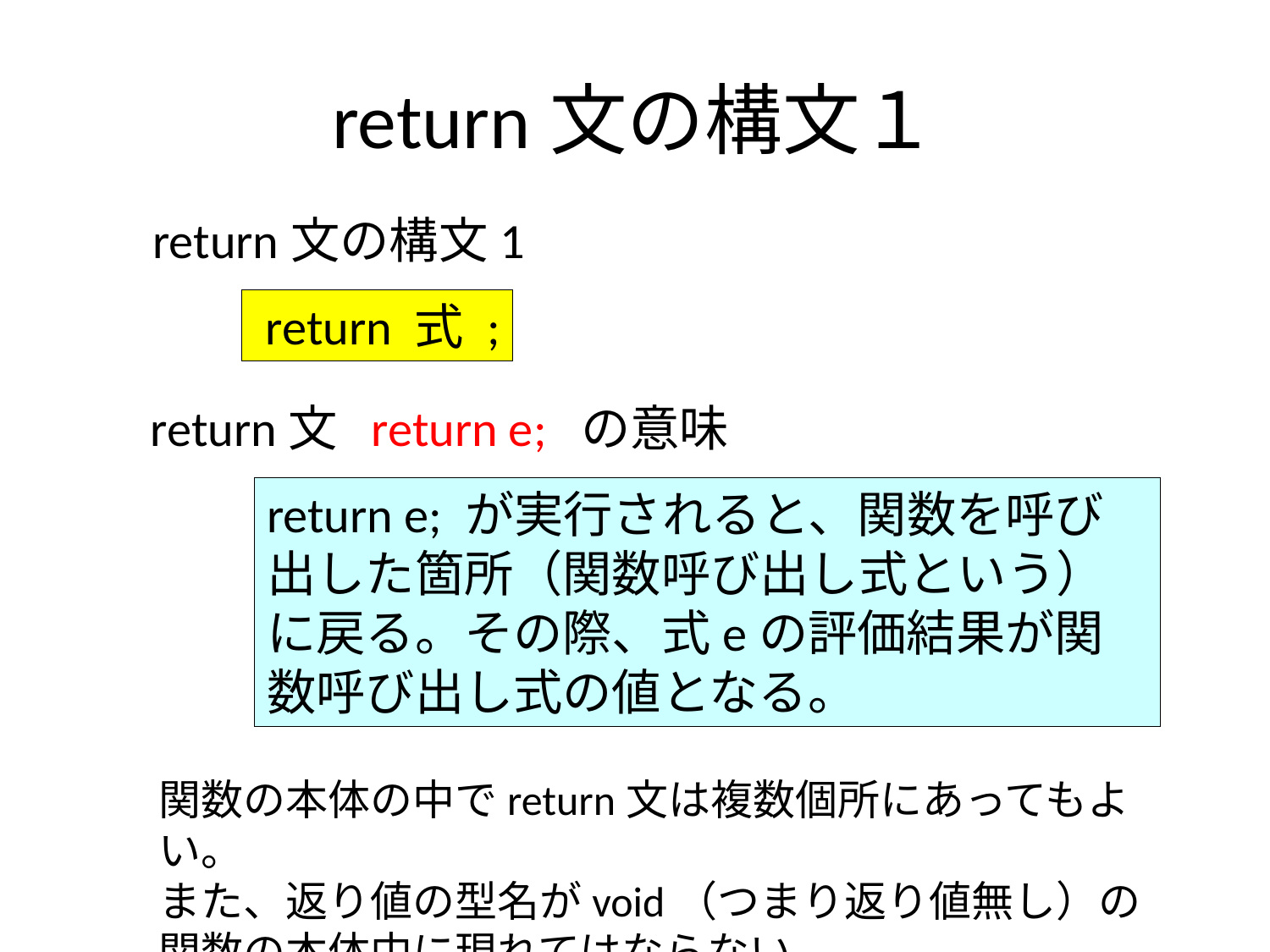

# return文の構文１
return文の構文1
 return 式 ;
return文  return e;  の意味
return e; が実行されると、関数を呼び出した箇所（関数呼び出し式という）に戻る。その際、式eの評価結果が関数呼び出し式の値となる。
関数の本体の中でreturn文は複数個所にあってもよい。
また、返り値の型名がvoid（つまり返り値無し）の関数の本体中に現れてはならない。